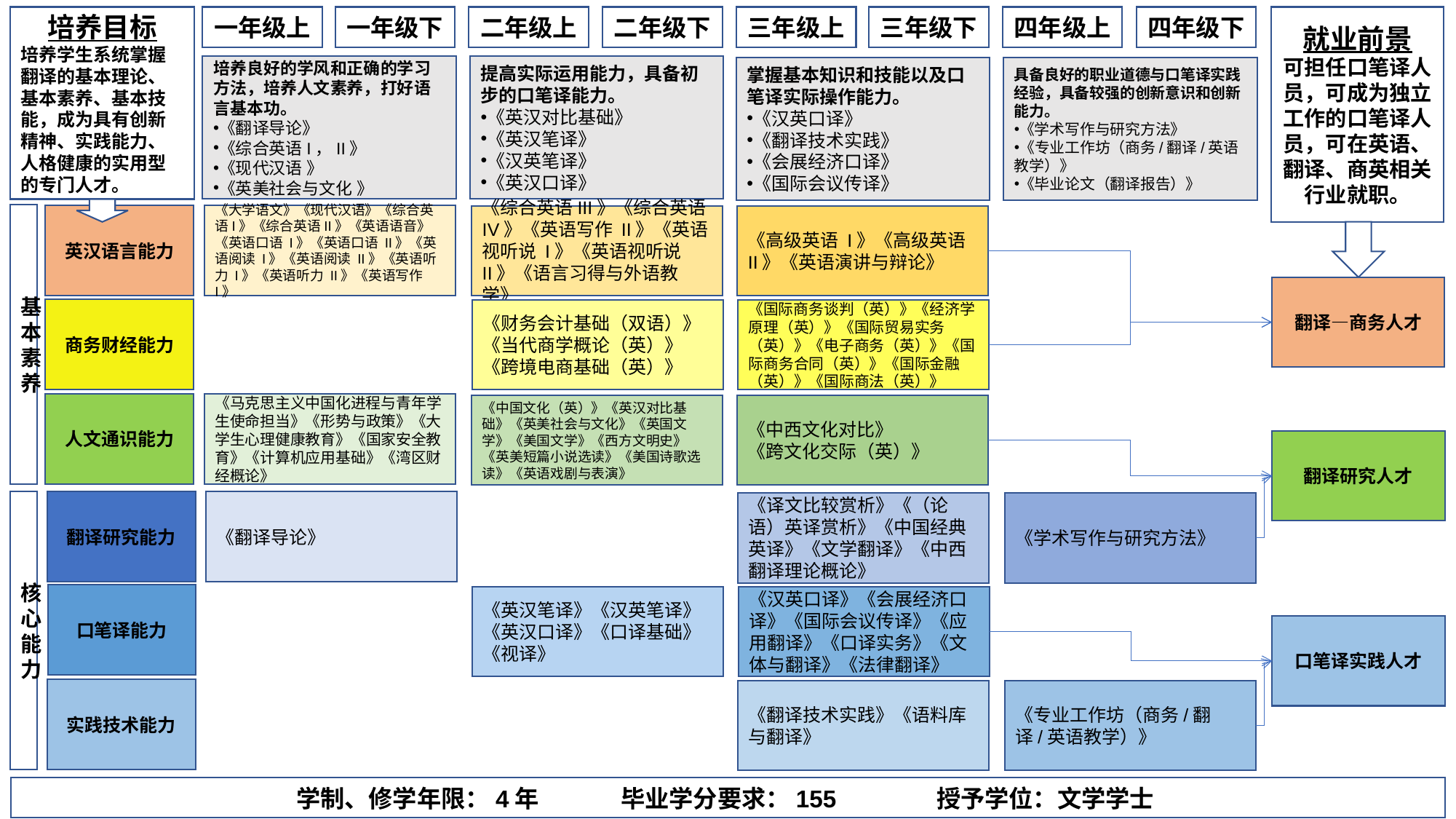

培养目标
培养学生系统掌握翻译的基本理论、基本素养、基本技能，成为具有创新精神、实践能力、人格健康的实用型的专门人才。
一年级上
一年级下
二年级上
二年级下
三年级上
三年级下
四年级上
四年级下
就业前景
可担任口笔译人员，可成为独立工作的口笔译人员，可在英语、翻译、商英相关行业就职。
培养良好的学风和正确的学习方法，培养人文素养，打好语言基本功。
《翻译导论》
《综合英语I，II》
《现代汉语 》
《英美社会与文化 》
提高实际运用能力，具备初步的口笔译能力。
《英汉对比基础》
《英汉笔译》
《汉英笔译》
《英汉口译》
掌握基本知识和技能以及口笔译实际操作能力。
《汉英口译》
《翻译技术实践》
《会展经济口译》
《国际会议传译》
具备良好的职业道德与口笔译实践经验，具备较强的创新意识和创新能力。
《学术写作与研究方法》
《专业工作坊（商务/翻译/英语教学）》
《毕业论文（翻译报告）》

基本素养
英汉语言能力
《大学语文》《现代汉语》《综合英语I》《综合英语II》《英语语音》《英语口语 I》《英语口语 II》《英语阅读 I》《英语阅读 II》《英语听力 I》《英语听力 II》《英语写作 I》
《综合英语III》《综合英语IV》《英语写作 II》《英语视听说 I》《英语视听说 II》《语言习得与外语教学》
《高级英语 I》《高级英语  II》《英语演讲与辩论》

翻译—商务人才
商务财经能力
《财务会计基础（双语）》《当代商学概论（英）》《跨境电商基础（英）》
《国际商务谈判（英）》《经济学原理（英）》《国际贸易实务（英）》《电子商务（英）》《国际商务合同（英）》《国际金融（英）》《国际商法（英）》
人文通识能力
《马克思主义中国化进程与青年学生使命担当》《形势与政策》《大学生心理健康教育》《国家安全教育》《计算机应用基础》《湾区财经概论》
《中西文化对比》
《跨文化交际（英）》
《中国文化（英）》《英汉对比基础》《英美社会与文化》《英国文学》《美国文学》《西方文明史》《英美短篇小说选读》《美国诗歌选读》《英语戏剧与表演》
翻译研究人才
核心能力
翻译研究能力
《翻译导论》
《译文比较赏析》《（论语）英译赏析》《中国经典英译》《文学翻译》《中西翻译理论概论》
《学术写作与研究方法》
口笔译能力
《英汉笔译》《汉英笔译》《英汉口译》《口译基础》《视译》
《汉英口译》《会展经济口译》《国际会议传译》《应用翻译》《口译实务》《文体与翻译》《法律翻译》
口笔译实践人才
实践技术能力
《翻译技术实践》《语料库与翻译》
《专业工作坊（商务/翻译/英语教学）》
学制、修学年限：4年               毕业学分要求：155              授予学位：文学学士